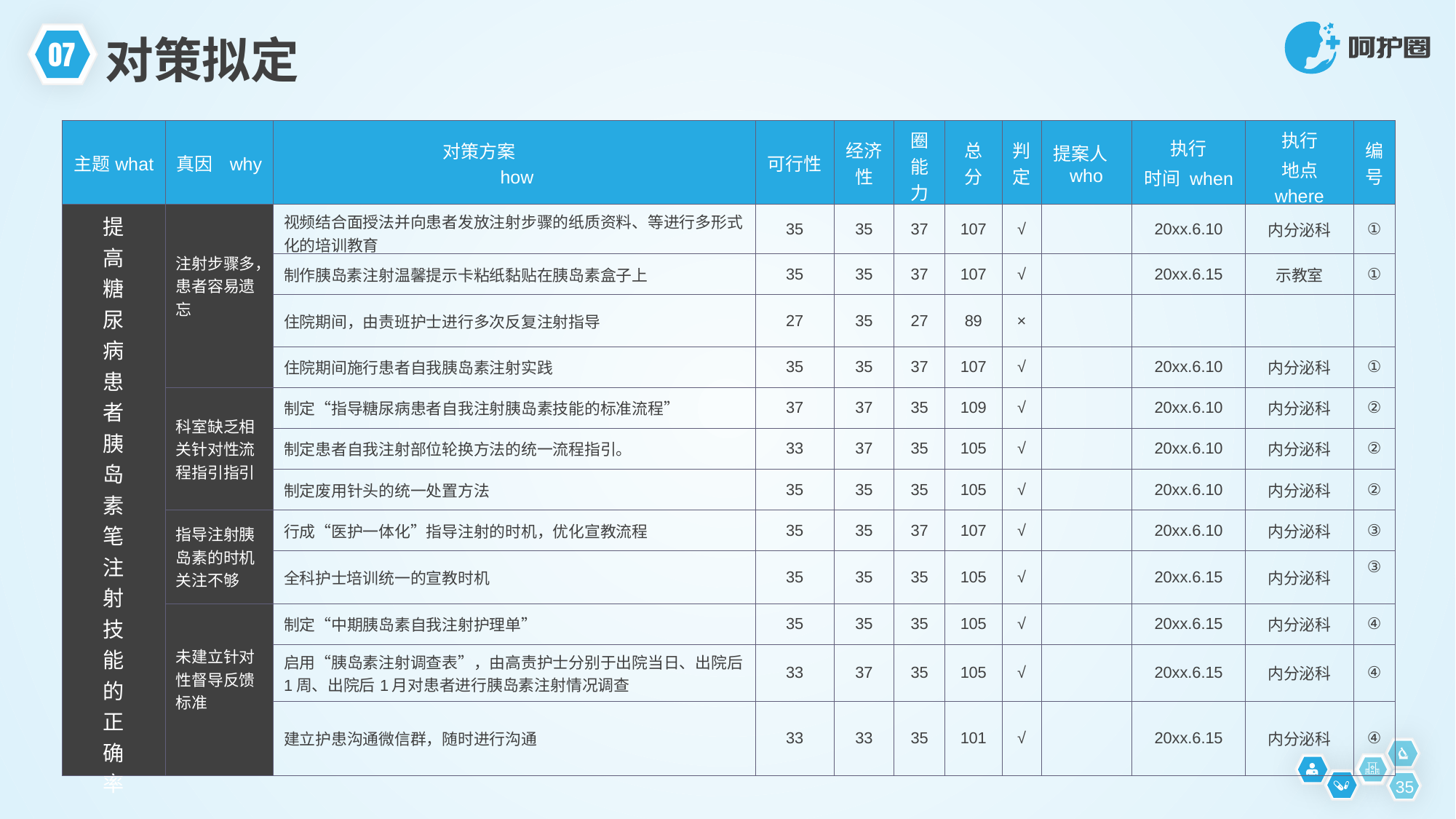

07
对策拟定
| 主题what | 真因 why | 对策方案 how | 可行性 | 经济性 | 圈能力 | 总分 | 判定 | 提案人 who | 执行 时间 when | 执行 地点 where | 编号 |
| --- | --- | --- | --- | --- | --- | --- | --- | --- | --- | --- | --- |
| 提 高 糖 尿 病 患 者 胰 岛 素 笔 注 射 技 能 的 正 确 率 | 注射步骤多，患者容易遗忘 | 视频结合面授法并向患者发放注射步骤的纸质资料、等进行多形式化的培训教育 | 35 | 35 | 37 | 107 | √ |  | 20xx.6.10 | 内分泌科 | ① |
|  |  | 制作胰岛素注射温馨提示卡粘纸黏贴在胰岛素盒子上 | 35 | 35 | 37 | 107 | √ |  | 20xx.6.15 | 示教室 | ① |
|  |  | 住院期间，由责班护士进行多次反复注射指导 | 27 | 35 | 27 | 89 | × |  |  |  |  |
|  |  | 住院期间施行患者自我胰岛素注射实践 | 35 | 35 | 37 | 107 | √ |  | 20xx.6.10 | 内分泌科 | ① |
|  | 科室缺乏相关针对性流程指引指引 | 制定“指导糖尿病患者自我注射胰岛素技能的标准流程” | 37 | 37 | 35 | 109 | √ |  | 20xx.6.10 | 内分泌科 | ② |
|  |  | 制定患者自我注射部位轮换方法的统一流程指引。 | 33 | 37 | 35 | 105 | √ |  | 20xx.6.10 | 内分泌科 | ② |
|  |  | 制定废用针头的统一处置方法 | 35 | 35 | 35 | 105 | √ |  | 20xx.6.10 | 内分泌科 | ② |
|  | 指导注射胰岛素的时机关注不够 | 行成“医护一体化”指导注射的时机，优化宣教流程 | 35 | 35 | 37 | 107 | √ |  | 20xx.6.10 | 内分泌科 | ③ |
|  |  | 全科护士培训统一的宣教时机 | 35 | 35 | 35 | 105 | √ |  | 20xx.6.15 | 内分泌科 | ③ |
|  | 未建立针对性督导反馈标准 | 制定“中期胰岛素自我注射护理单” | 35 | 35 | 35 | 105 | √ |  | 20xx.6.15 | 内分泌科 | ④ |
|  |  | 启用“胰岛素注射调查表”，由高责护士分别于出院当日、出院后1周、出院后1月对患者进行胰岛素注射情况调查 | 33 | 37 | 35 | 105 | √ |  | 20xx.6.15 | 内分泌科 | ④ |
|  |  | 建立护患沟通微信群，随时进行沟通 | 33 | 33 | 35 | 101 | √ |  | 20xx.6.15 | 内分泌科 | ④ |